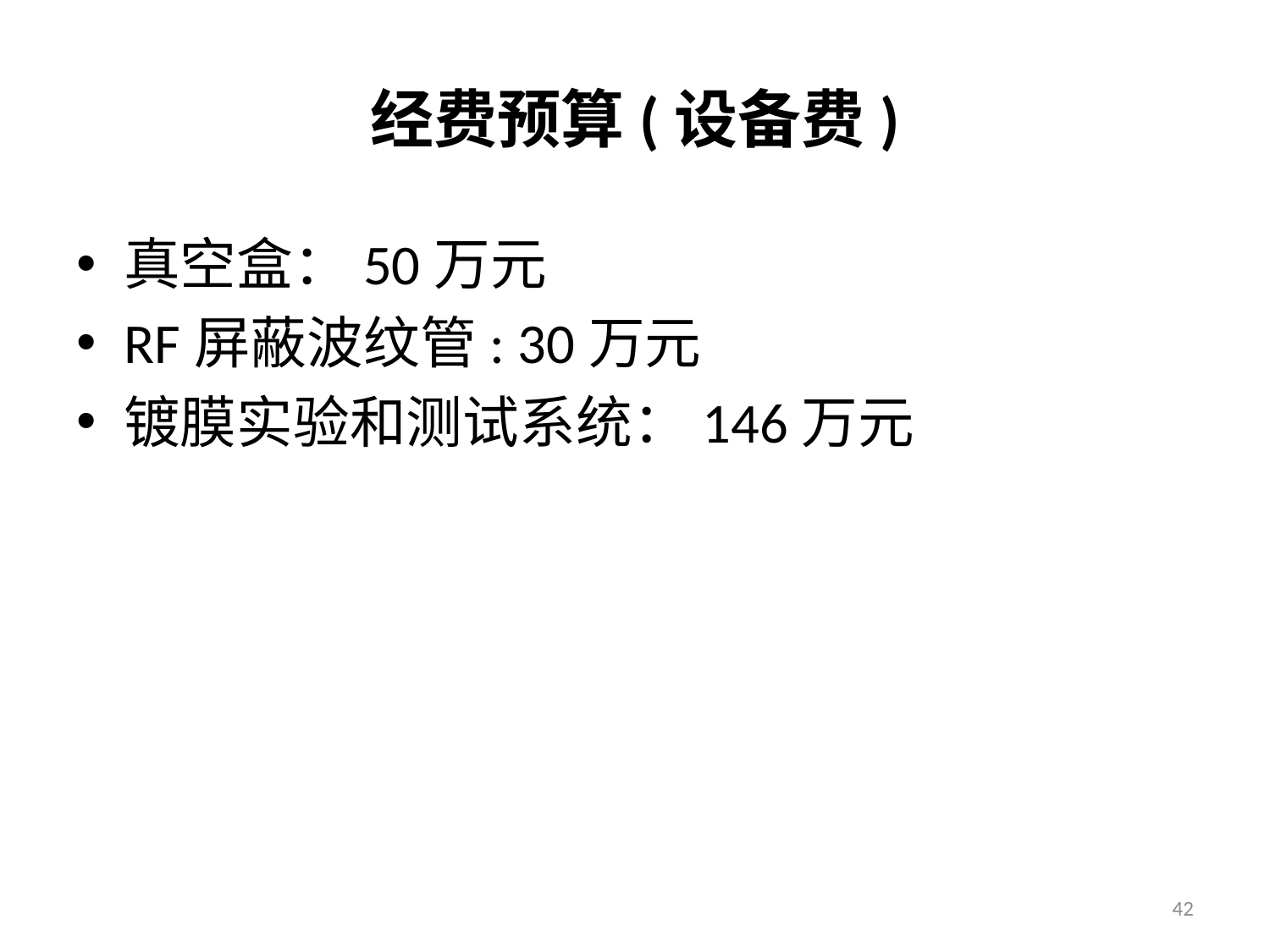

# 经费预算(设备费)
真空盒：50万元
RF屏蔽波纹管: 30万元
镀膜实验和测试系统：146万元
42